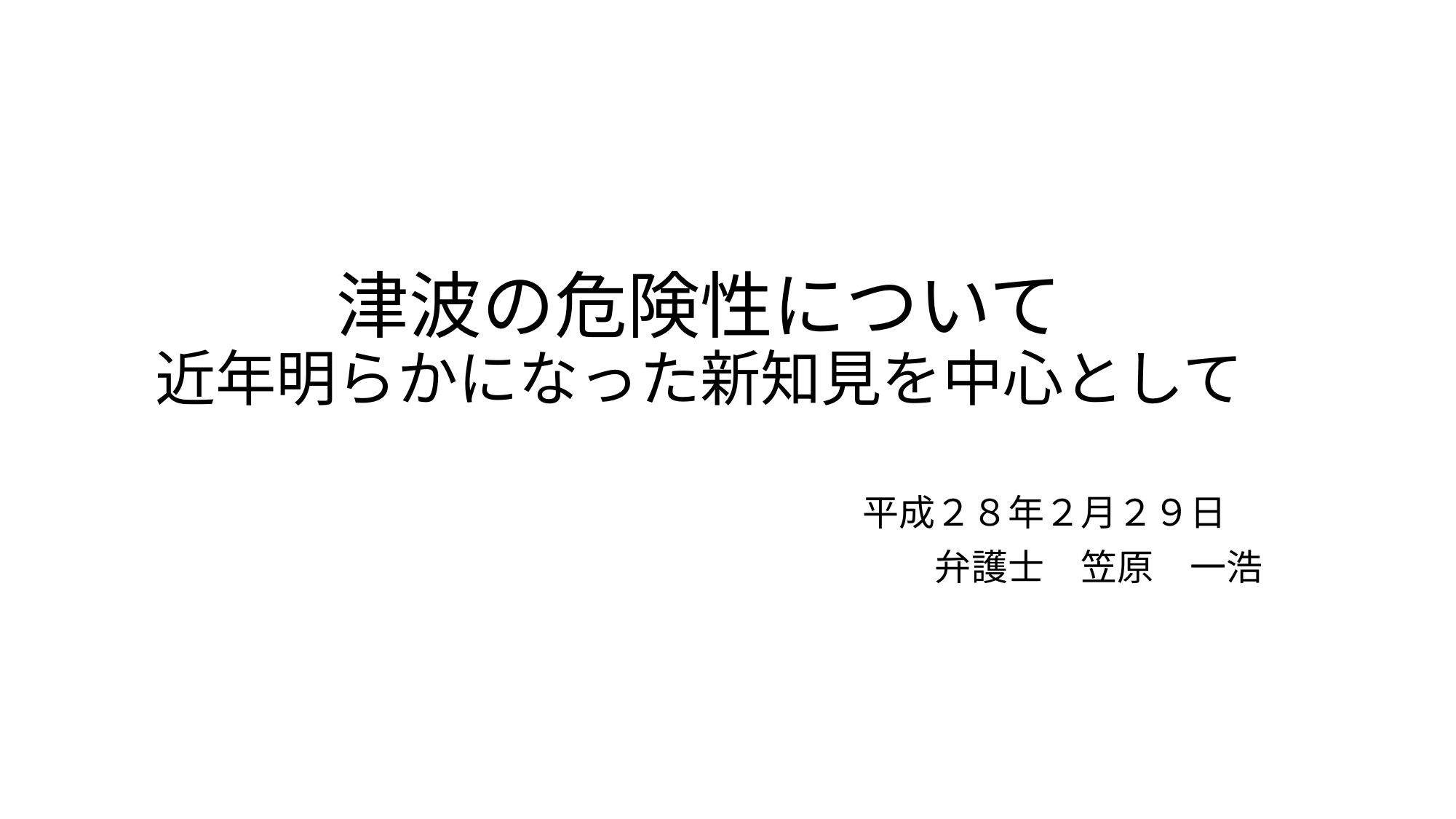

# 津波の危険性について 近年明らかになった新知見を中心として

平成２８年２月２９日
弁護士　笠原　一浩